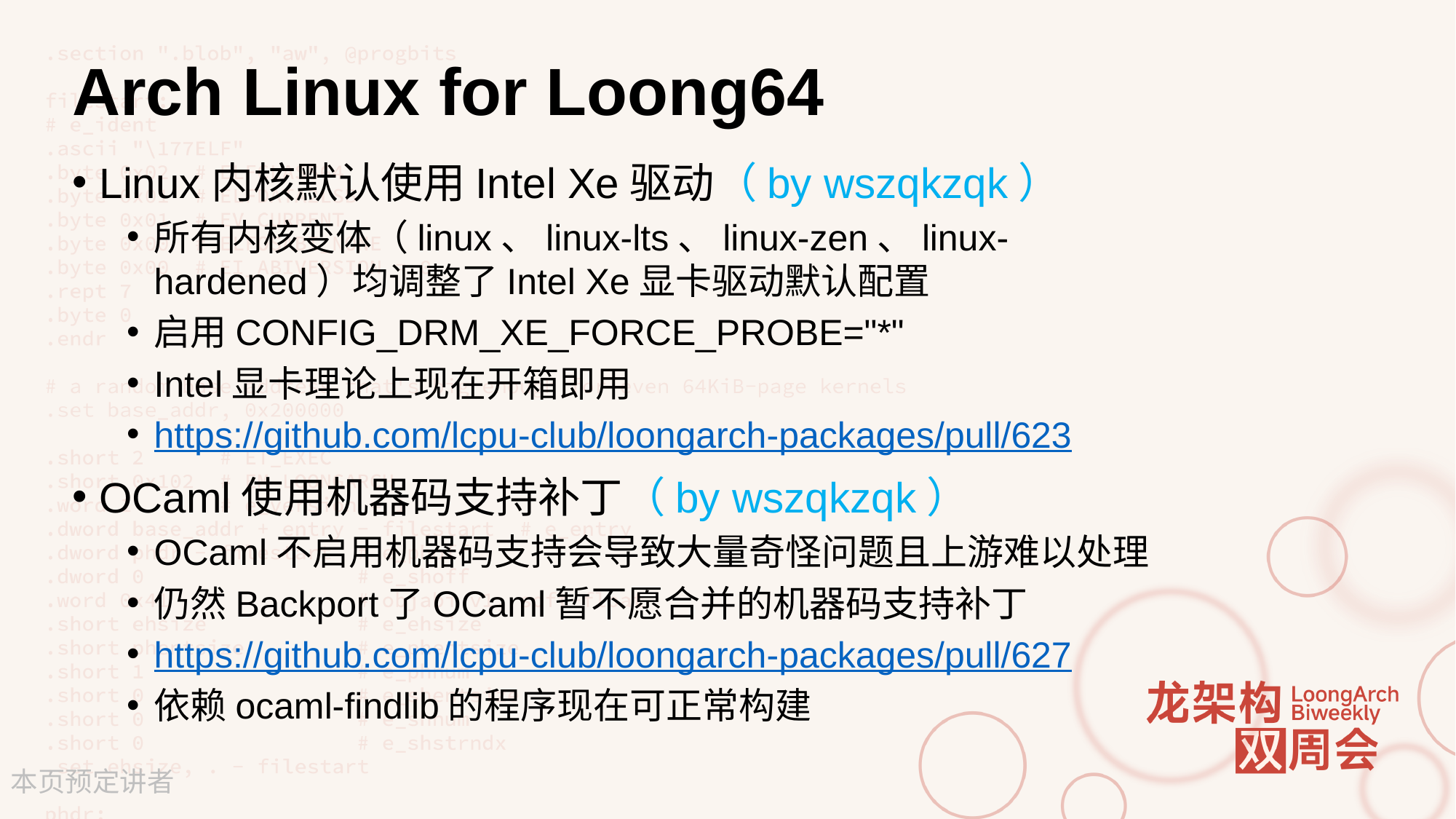

# Arch Linux for Loong64
Linux内核默认使用Intel Xe驱动（by wszqkzqk）
所有内核变体（linux、linux-lts、linux-zen、linux-hardened）均调整了Intel Xe显卡驱动默认配置
启用CONFIG_DRM_XE_FORCE_PROBE="*"
Intel显卡理论上现在开箱即用
https://github.com/lcpu-club/loongarch-packages/pull/623
OCaml使用机器码支持补丁（by wszqkzqk）
OCaml不启用机器码支持会导致大量奇怪问题且上游难以处理
仍然Backport了OCaml暂不愿合并的机器码支持补丁
https://github.com/lcpu-club/loongarch-packages/pull/627
依赖ocaml-findlib的程序现在可正常构建